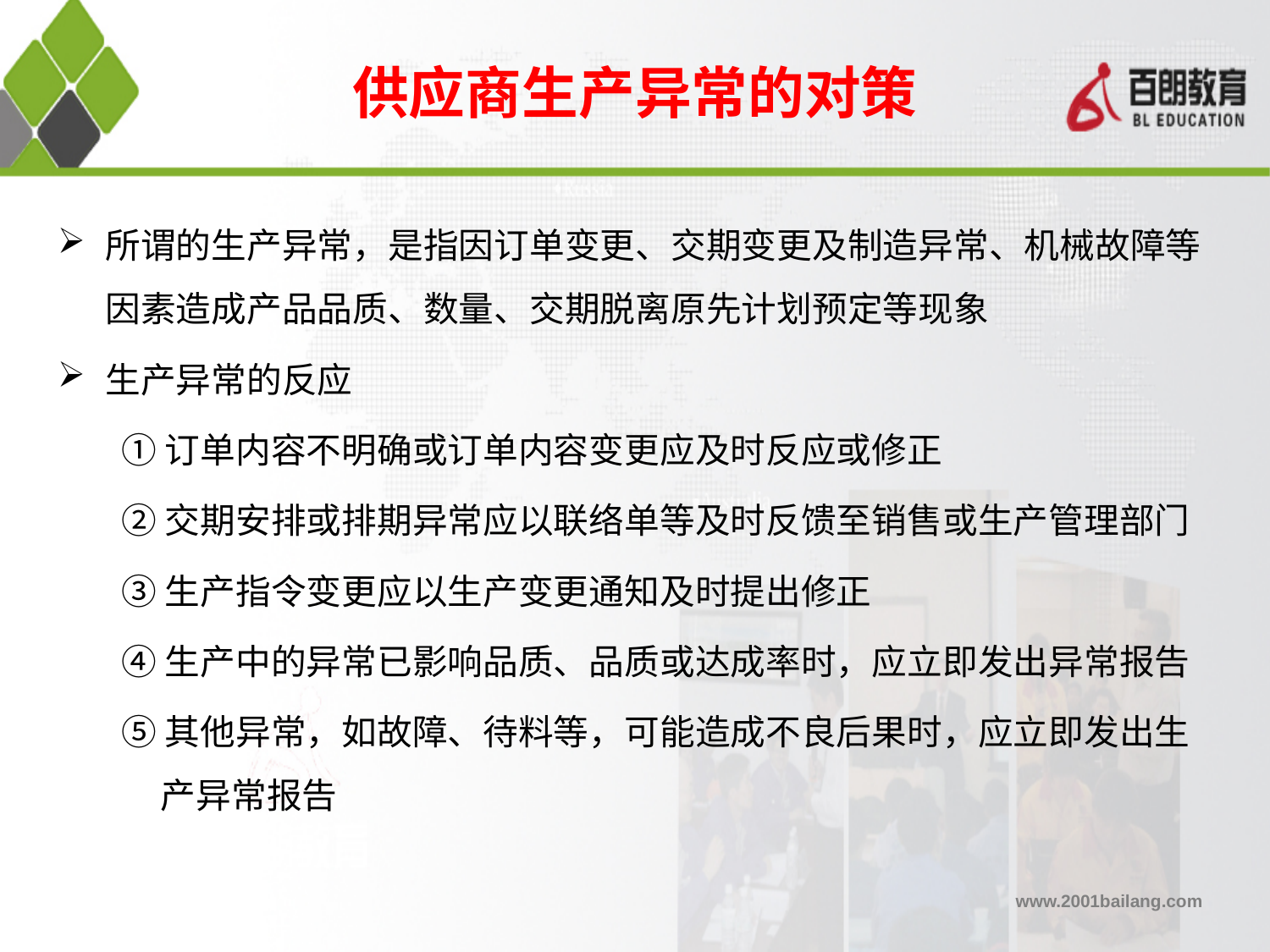

# 供应商生产异常的对策
所谓的生产异常，是指因订单变更、交期变更及制造异常、机械故障等因素造成产品品质、数量、交期脱离原先计划预定等现象
生产异常的反应
①订单内容不明确或订单内容变更应及时反应或修正
②交期安排或排期异常应以联络单等及时反馈至销售或生产管理部门
③生产指令变更应以生产变更通知及时提出修正
④生产中的异常已影响品质、品质或达成率时，应立即发出异常报告
⑤其他异常，如故障、待料等，可能造成不良后果时，应立即发出生产异常报告